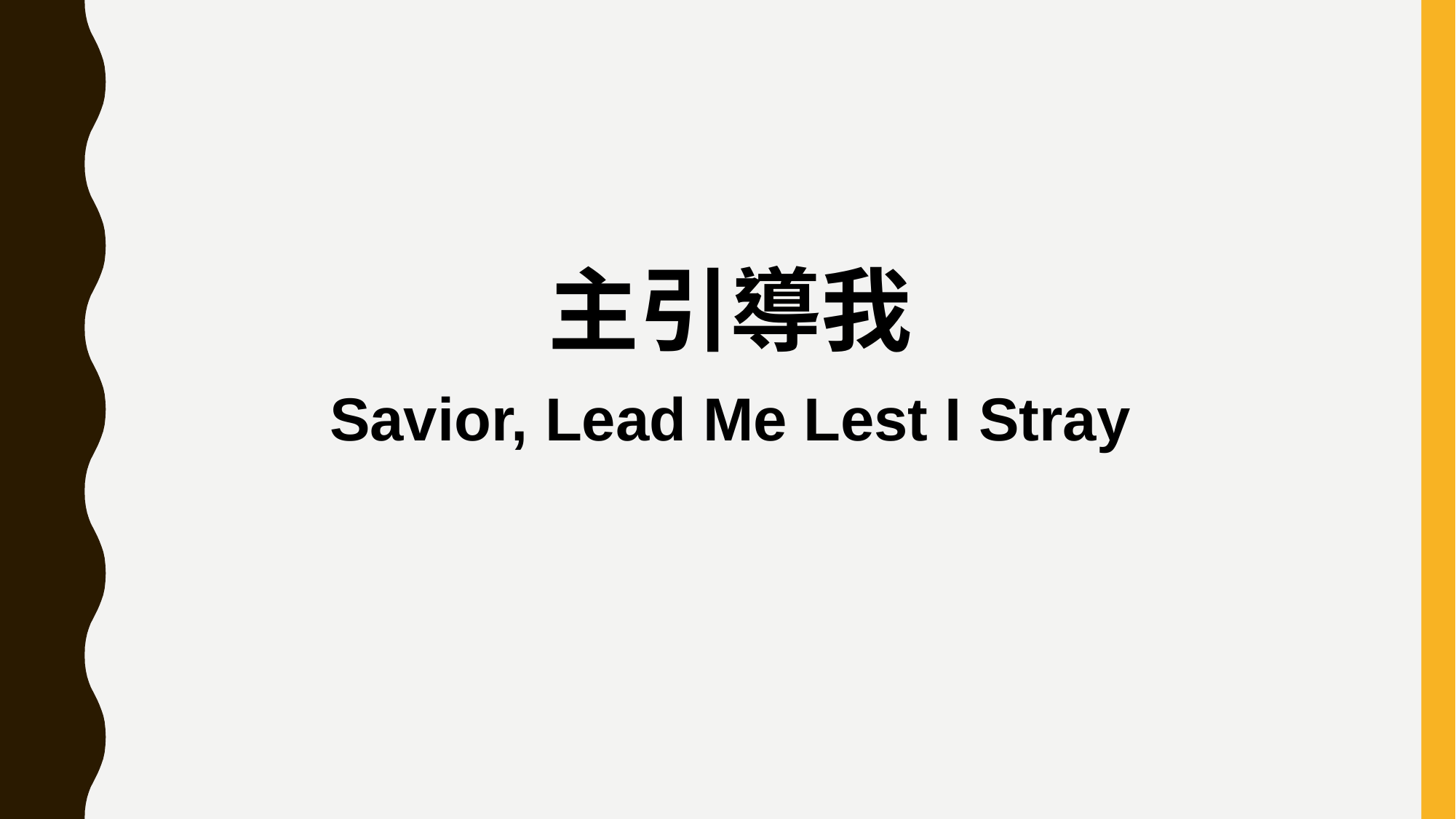

主引導我
Savior, Lead Me Lest I Stray